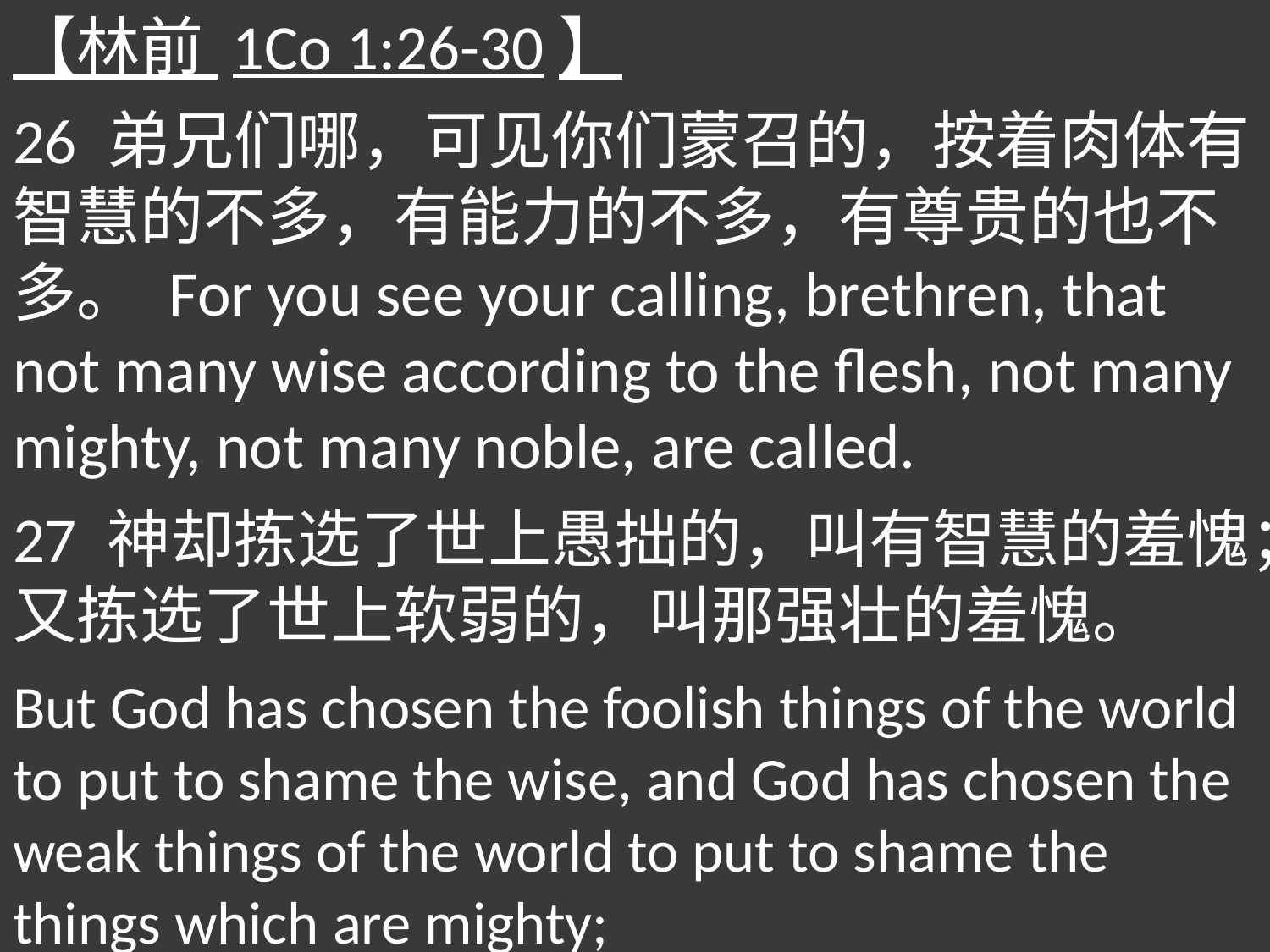

【林前 1Co 1:26-30】
26 弟兄们哪，可见你们蒙召的，按着肉体有智慧的不多，有能力的不多，有尊贵的也不多。 For you see your calling, brethren, that not many wise according to the flesh, not many mighty, not many noble, are called.
27 神却拣选了世上愚拙的，叫有智慧的羞愧；又拣选了世上软弱的，叫那强壮的羞愧。
But God has chosen the foolish things of the world to put to shame the wise, and God has chosen the weak things of the world to put to shame the things which are mighty;
28 神也拣选了世上卑贱的，被人厌恶的，以及那无有的，为要废掉那有的，
and the base things of the world and the things which are despised God has chosen, and the things which are not, to bring to nothing the things that are,
29 使一切有血气的，在　神面前一个也不能自夸。
that no flesh should glory in His presence.
30 但你们得在基督耶稣里是本乎　神，　神又使祂成为我们的智慧、公义、圣洁、救赎。
But of Him you are in Christ Jesus, who became for us wisdom from God--and righteousness and sanctification and redemption—